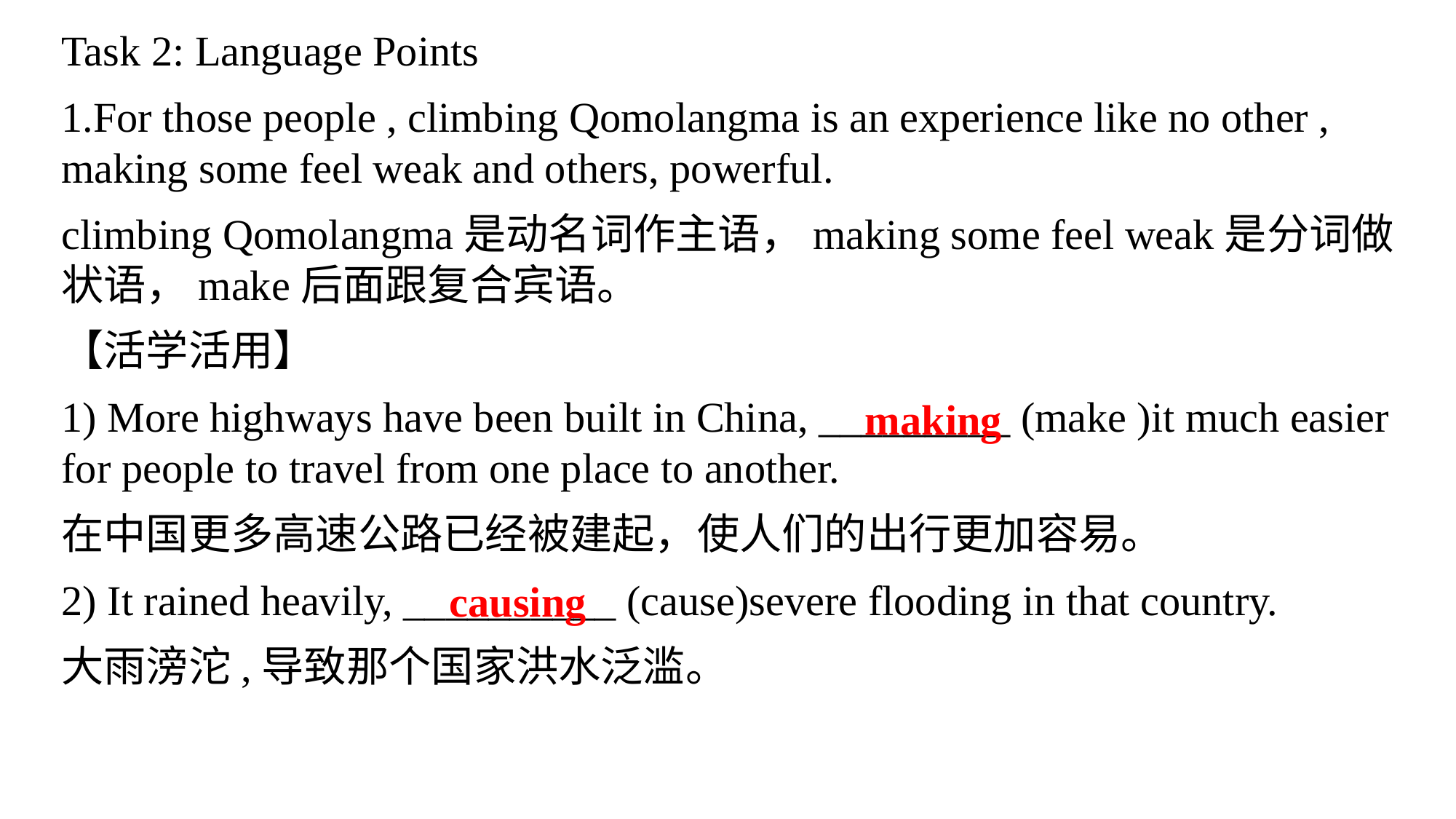

Task 2: Language Points
1.For those people , climbing Qomolangma is an experience like no other , making some feel weak and others, powerful.
climbing Qomolangma是动名词作主语，making some feel weak是分词做状语，make后面跟复合宾语。
【活学活用】
1) More highways have been built in China, _________ (make )it much easier for people to travel from one place to another.
在中国更多高速公路已经被建起，使人们的出行更加容易。
2) It rained heavily, __________ (cause)severe flooding in that country.
大雨滂沱,导致那个国家洪水泛滥。
making
causing